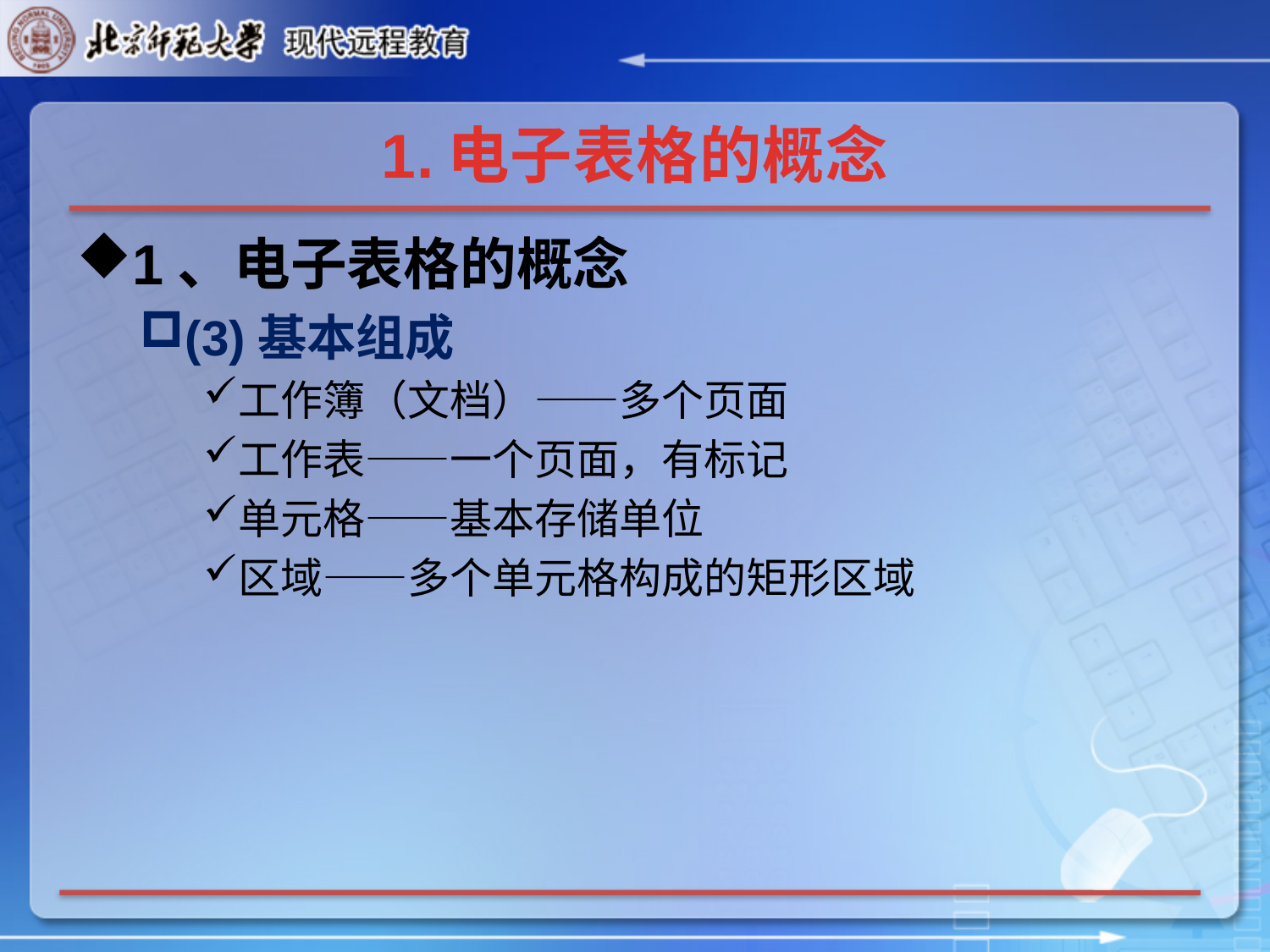

# 1.电子表格的概念
1、电子表格的概念
(3)基本组成
工作簿（文档）——多个页面
工作表——一个页面，有标记
单元格——基本存储单位
区域——多个单元格构成的矩形区域